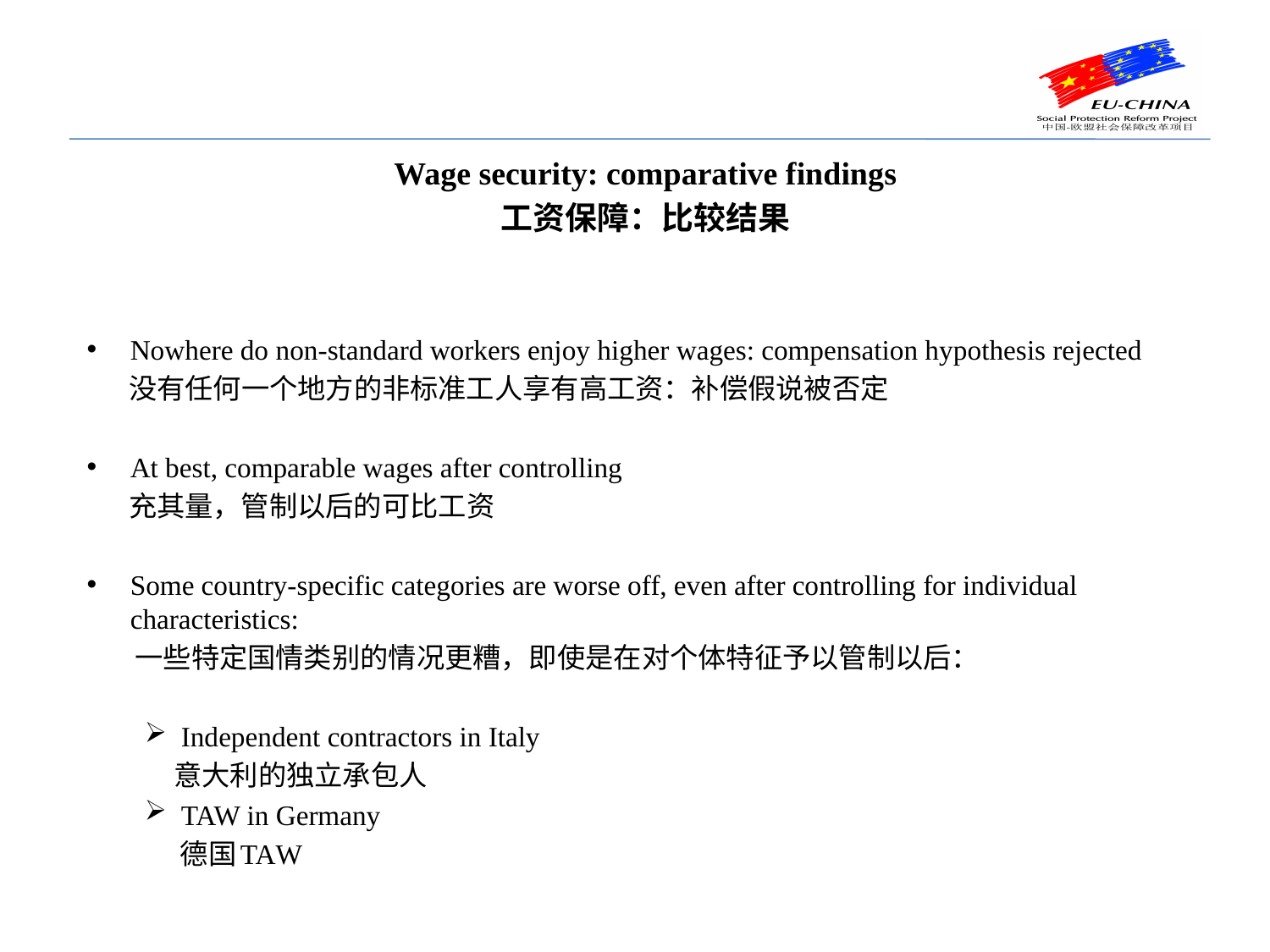

Wage security: comparative findings
工资保障：比较结果

Nowhere do non-standard workers enjoy higher wages: compensation hypothesis rejected
      没有任何一个地方的非标准工人享有高工资：补偿假说被否定

At best, comparable wages after controlling
      充其量，管制以后的可比工资

Some country-specific categories are worse off, even after controlling for individual characteristics:
       一些特定国情类别的情况更糟，即使是在对个体特征予以管制以后：

Independent contractors in Italy
    意大利的独立承包人
TAW in Germany
     德国TAW